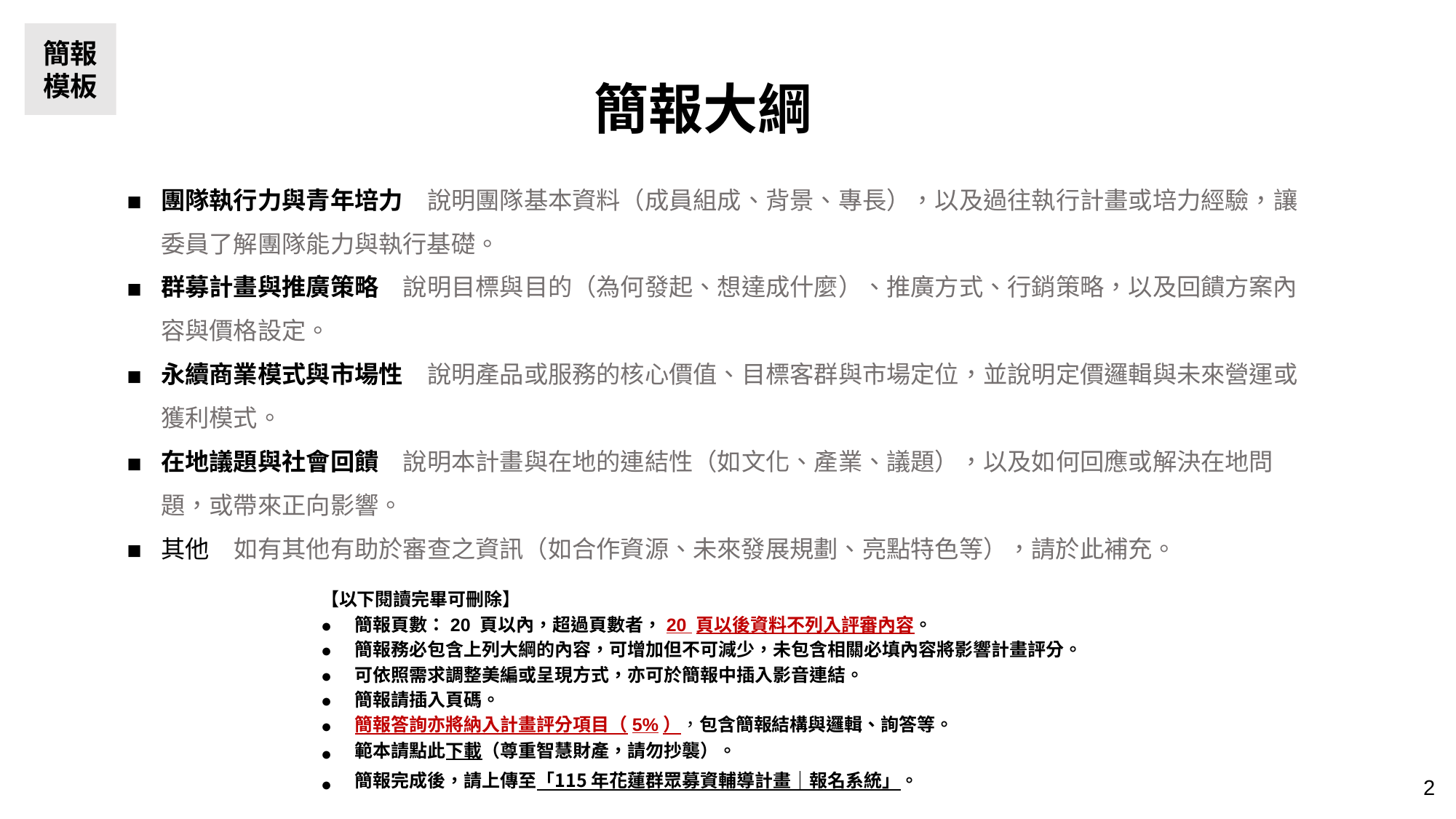

簡報
模板
簡報大綱
團隊執行力與青年培力　說明團隊基本資料（成員組成、背景、專長），以及過往執行計畫或培力經驗，讓委員了解團隊能力與執行基礎。
群募計畫與推廣策略　說明目標與目的（為何發起、想達成什麼）、推廣方式、行銷策略，以及回饋方案內容與價格設定。
永續商業模式與市場性　說明產品或服務的核心價值、目標客群與市場定位，並說明定價邏輯與未來營運或獲利模式。
在地議題與社會回饋　說明本計畫與在地的連結性（如文化、產業、議題），以及如何回應或解決在地問題，或帶來正向影響。
其他　如有其他有助於審查之資訊（如合作資源、未來發展規劃、亮點特色等），請於此補充。
【以下閱讀完畢可刪除】
簡報頁數：20 頁以內，超過頁數者，20 頁以後資料不列入評審內容。
簡報務必包含上列大綱的內容，可增加但不可減少，未包含相關必填內容將影響計畫評分。
可依照需求調整美編或呈現方式，亦可於簡報中插入影音連結。
簡報請插入頁碼。
簡報答詢亦將納入計畫評分項目（5%），包含簡報結構與邏輯、詢答等。
範本請點此下載（尊重智慧財產，請勿抄襲）。
簡報完成後，請上傳至「115 年花蓮群眾募資輔導計畫｜報名系統」。
2